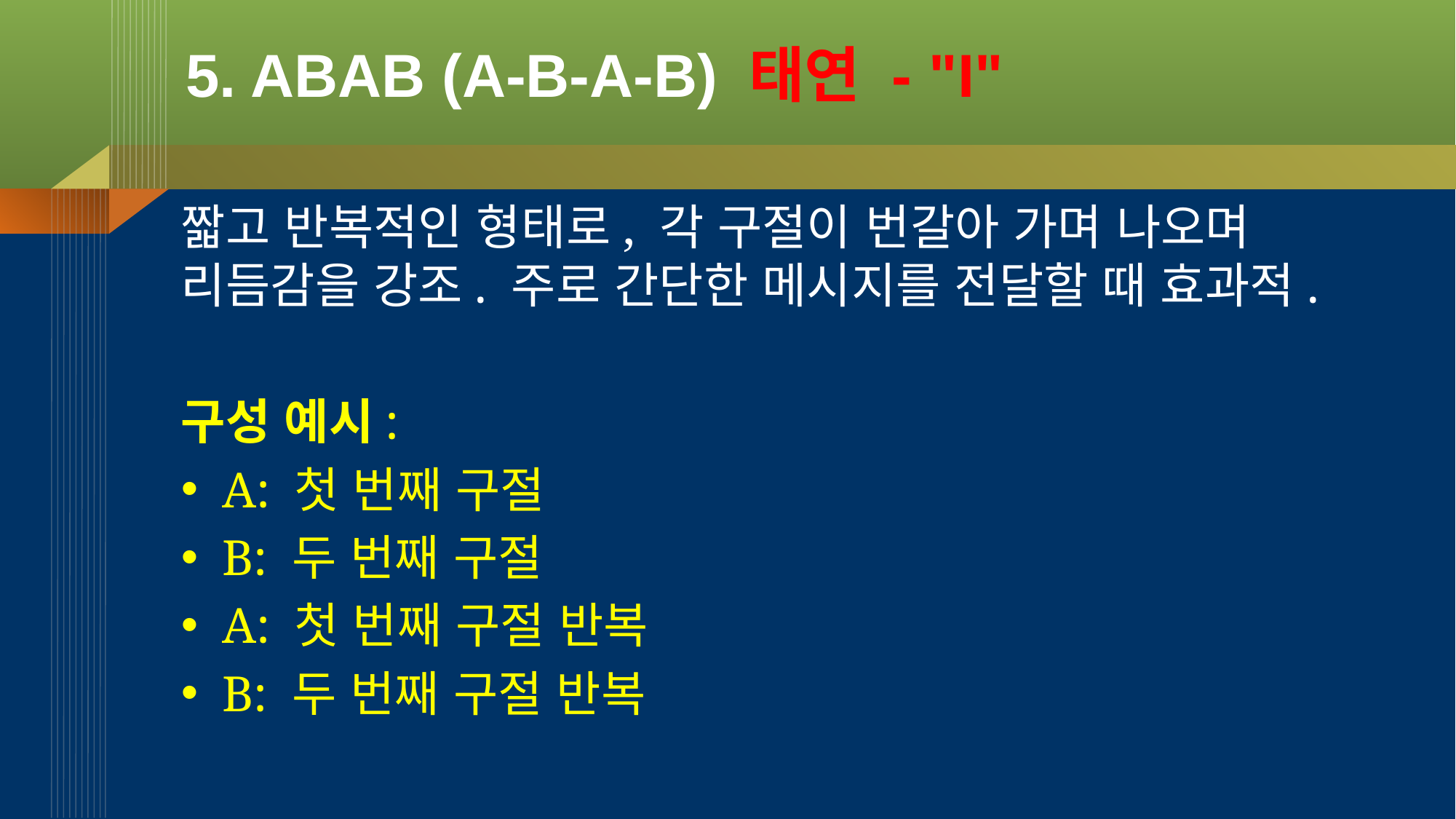

# 5. ABAB (A-B-A-B) 태연 - "I"
짧고 반복적인 형태로, 각 구절이 번갈아 가며 나오며 리듬감을 강조. 주로 간단한 메시지를 전달할 때 효과적.

구성 예시:
A: 첫 번째 구절
B: 두 번째 구절
A: 첫 번째 구절 반복
B: 두 번째 구절 반복